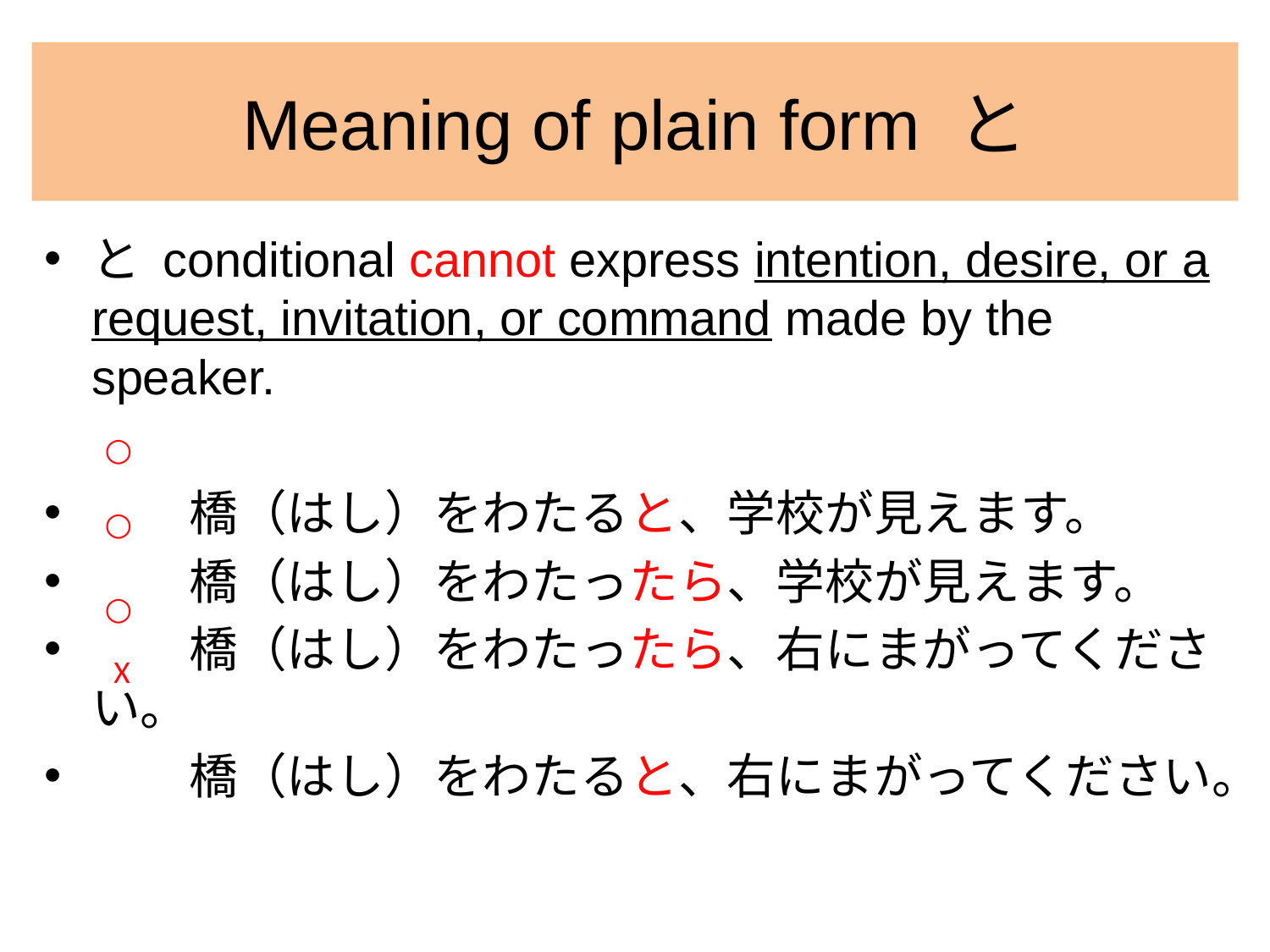

# Meaning of plain form と
と conditional cannot express intention, desire, or a request, invitation, or command made by the speaker.

　　橋（はし）をわたると、学校が見えます。
　　橋（はし）をわたったら、学校が見えます。
　　橋（はし）をわたったら、右にまがってください。
　　橋（はし）をわたると、右にまがってください。
○
○
○
X